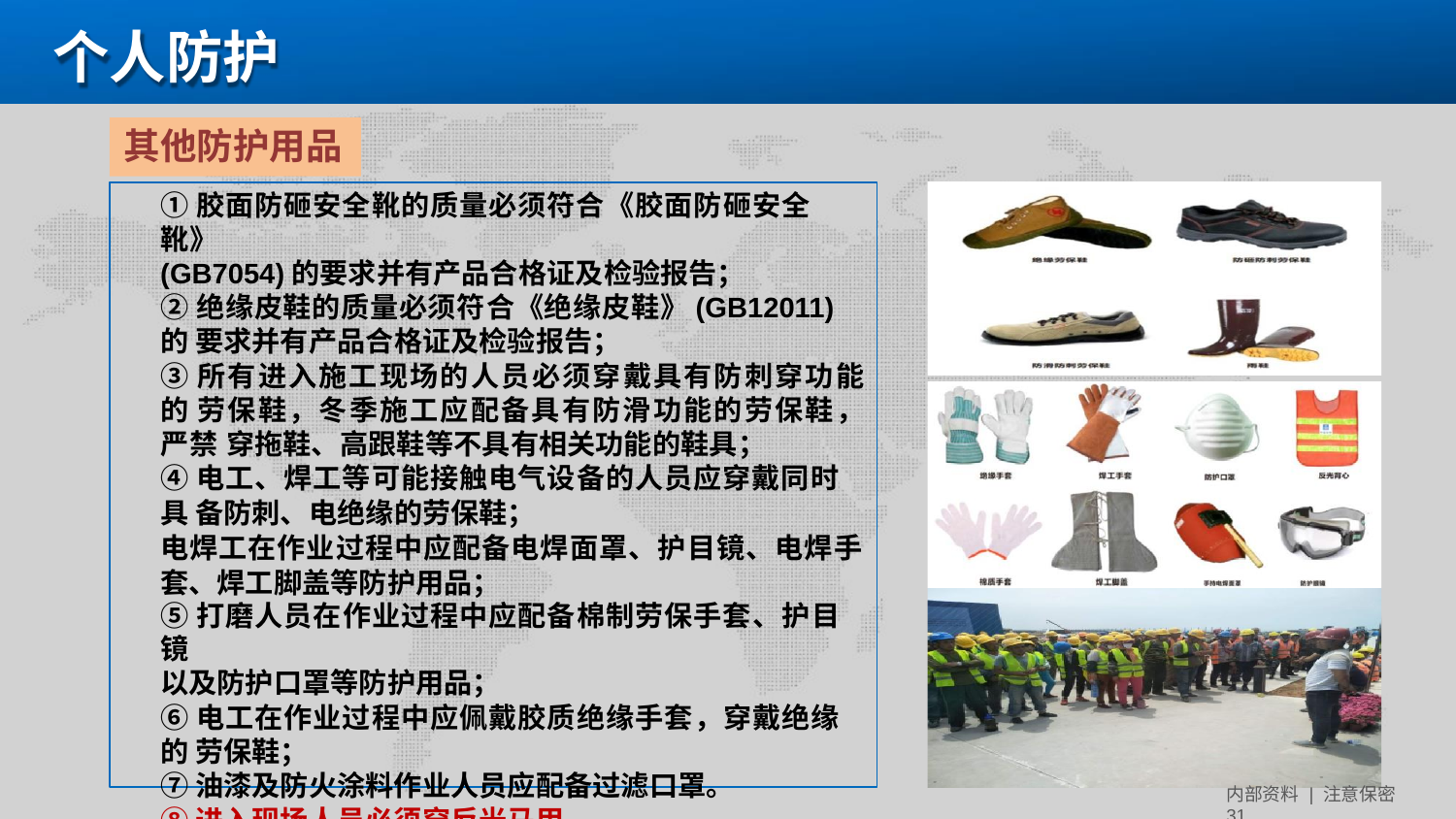

# 个人防护
其他防护用品
①胶面防砸安全靴的质量必须符合《胶面防砸安全靴》
(GB7054)的要求并有产品合格证及检验报告；
②绝缘皮鞋的质量必须符合《绝缘皮鞋》(GB12011)的 要求并有产品合格证及检验报告；
③所有进入施工现场的人员必须穿戴具有防刺穿功能的 劳保鞋，冬季施工应配备具有防滑功能的劳保鞋，严禁 穿拖鞋、高跟鞋等不具有相关功能的鞋具；
④电工、焊工等可能接触电气设备的人员应穿戴同时具 备防刺、电绝缘的劳保鞋；
电焊工在作业过程中应配备电焊面罩、护目镜、电焊手 套、焊工脚盖等防护用品；
⑤打磨人员在作业过程中应配备棉制劳保手套、护目镜
以及防护口罩等防护用品；
⑥电工在作业过程中应佩戴胶质绝缘手套，穿戴绝缘的 劳保鞋；
⑦油漆及防火涂料作业人员应配备过滤口罩。
⑧进入现场人员必须穿反光马甲。

内部资料 | 注意保密 31